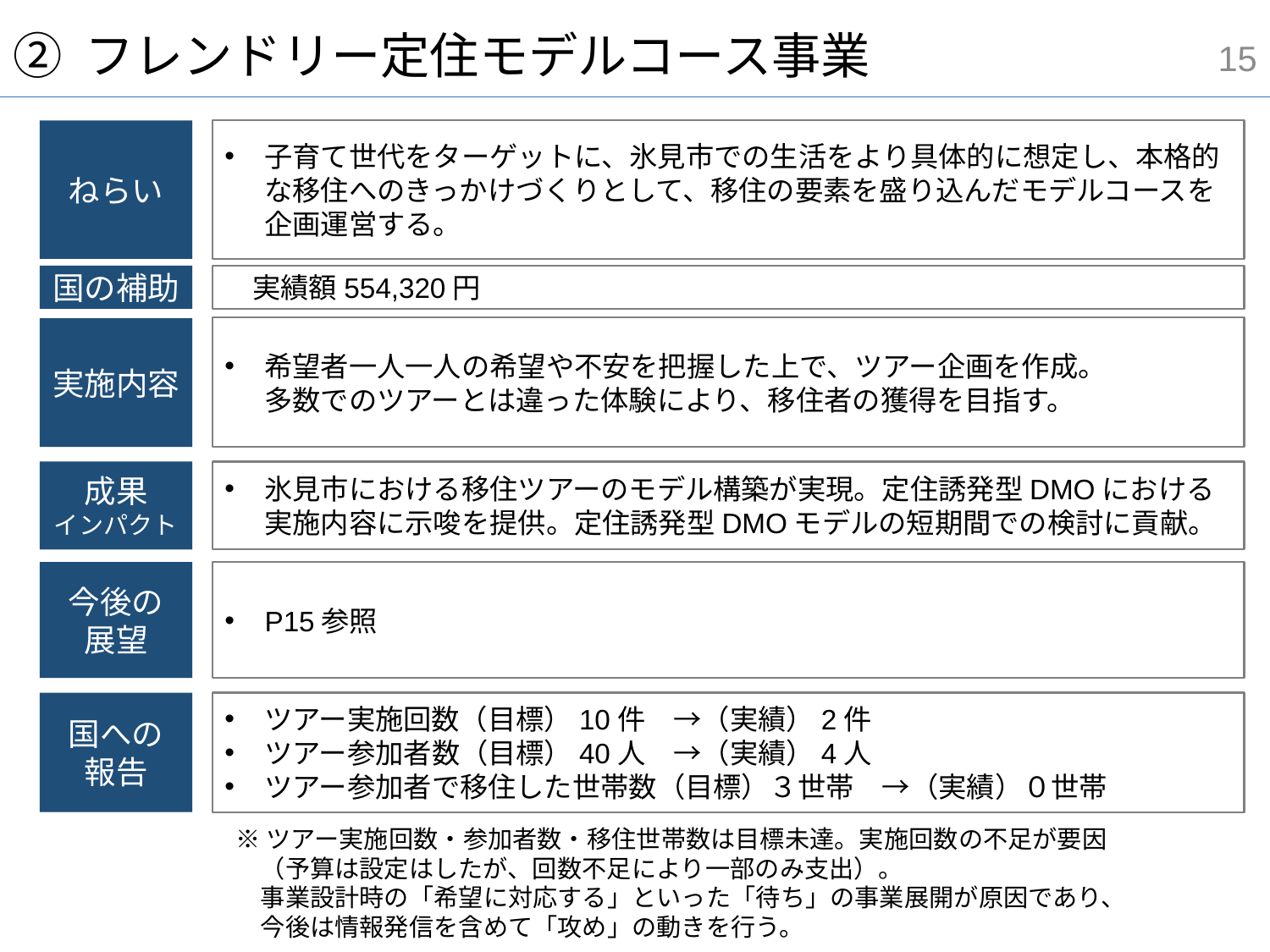

15
# ② フレンドリー定住モデルコース事業
子育て世代をターゲットに、氷見市での生活をより具体的に想定し、本格的な移住へのきっかけづくりとして、移住の要素を盛り込んだモデルコースを企画運営する。
ねらい
国の補助
　実績額554,320円
希望者一人一人の希望や不安を把握した上で、ツアー企画を作成。
多数でのツアーとは違った体験により、移住者の獲得を目指す。
実施内容
成果
インパクト
氷見市における移住ツアーのモデル構築が実現。定住誘発型DMOにおける実施内容に示唆を提供。定住誘発型DMOモデルの短期間での検討に貢献。
今後の
展望
P15参照
国への
報告
ツアー実施回数（目標）10件　→（実績）2件
ツアー参加者数（目標）40人　→（実績）4人
ツアー参加者で移住した世帯数（目標）３世帯　→（実績）０世帯
※ツアー実施回数・参加者数・移住世帯数は目標未達。実施回数の不足が要因
　（予算は設定はしたが、回数不足により一部のみ支出）。
　事業設計時の「希望に対応する」といった「待ち」の事業展開が原因であり、
　今後は情報発信を含めて「攻め」の動きを行う。